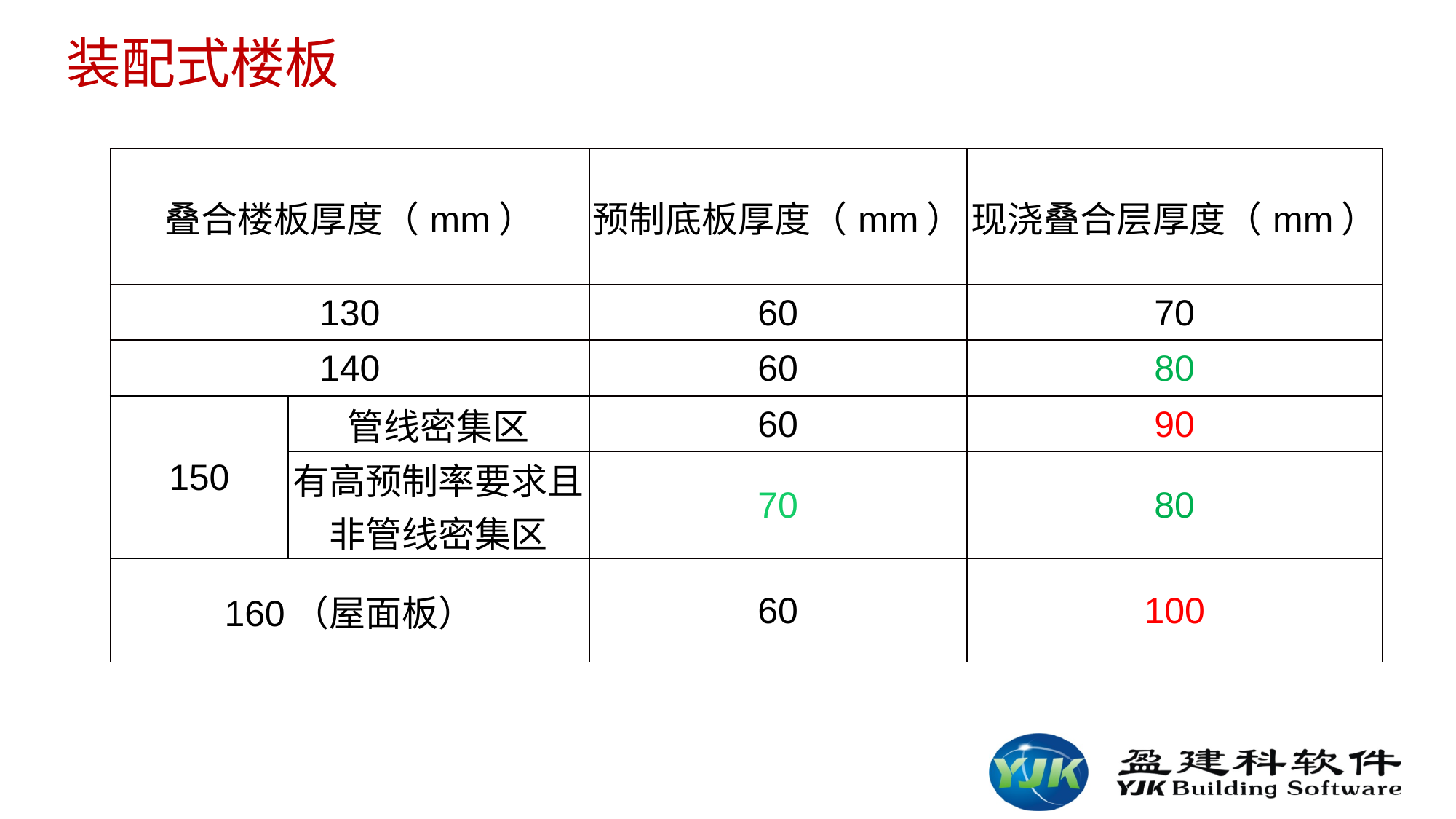

# 装配式楼板
| 叠合楼板厚度（mm） |  | 预制底板厚度（mm） | 现浇叠合层厚度（mm） |
| --- | --- | --- | --- |
| 130 |  | 60 | 70 |
| 140 |  | 60 | 80 |
| 150 | 管线密集区 | 60 | 90 |
|  | 有高预制率要求且非管线密集区 | 70 | 80 |
| 160（屋面板） |  | 60 | 100 |
15